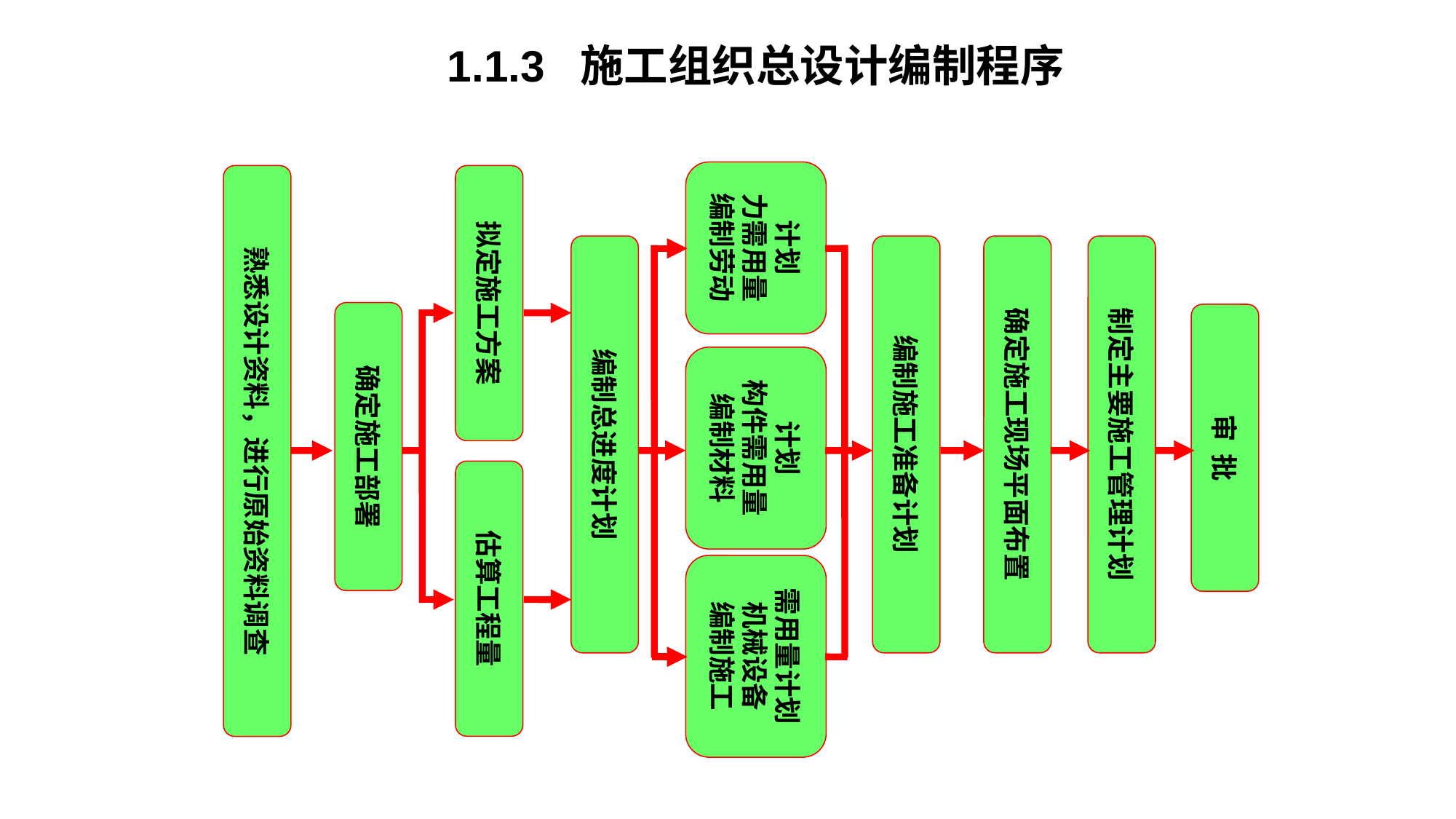

1.1.3  施工组织总设计编制程序
计划
力需用量
编制劳动
熟悉设计资料，进行原始资料调查
拟定施工方案
编制总进度计划
编制施工准备计划
确定施工现场平面布置
制定主要施工管理计划

确定施工部署
审  批

计划
构件需用量
编制材料

估算工程量
需用量计划
机械设备
编制施工